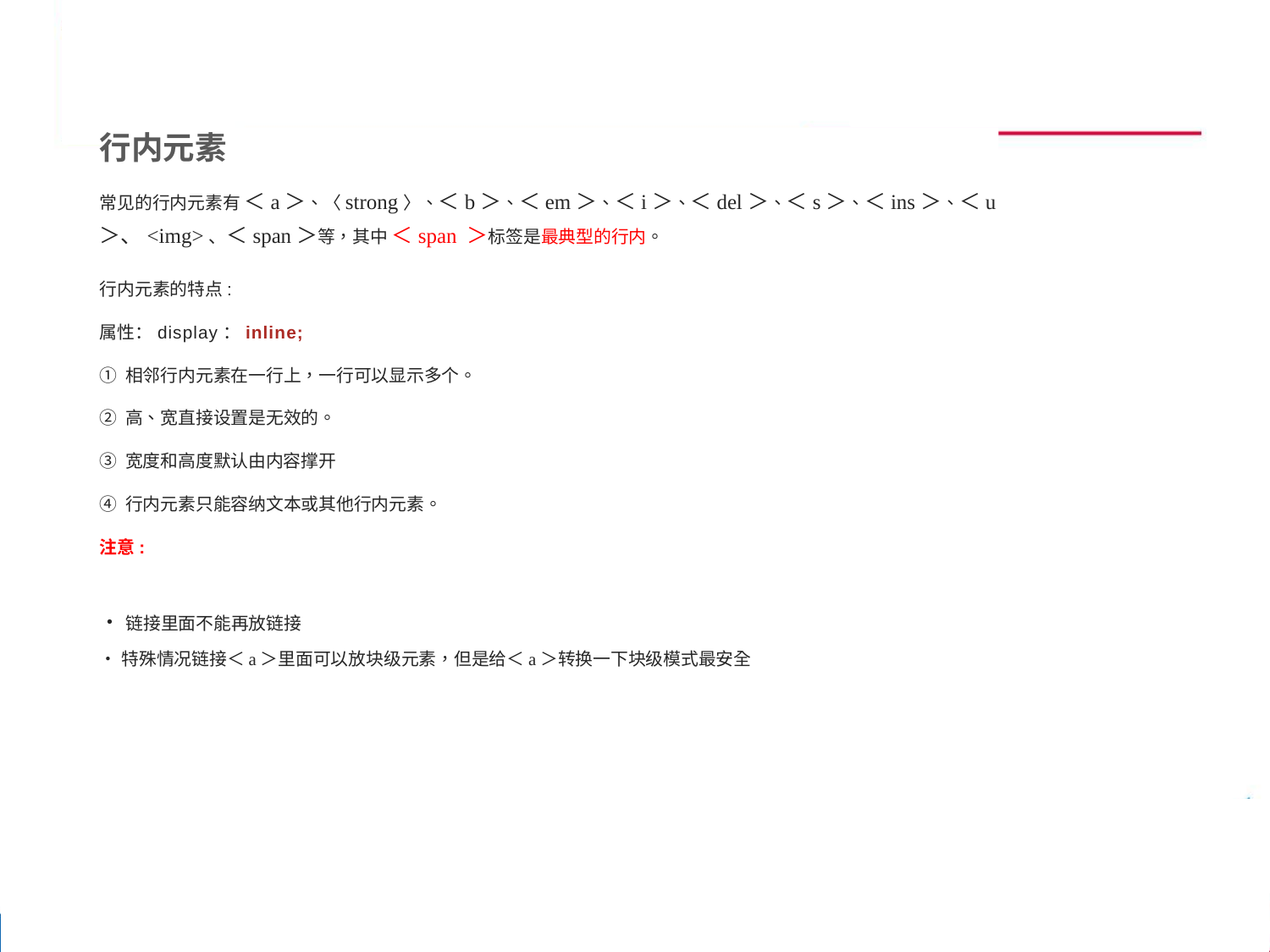

行内元素
常见的行内元素有 ＜a＞、〈strong〉、＜b＞、＜em＞、＜i＞、＜del＞、＜s＞、＜ins＞、＜u＞、<img>、＜span＞等，其中 ＜span ＞标签是最典型的行内。
行内元素的特点:
属性：display：inline;
① 相邻行内元素在一行上，一行可以显示多个。
② 高、宽直接设置是无效的。
③ 宽度和高度默认由内容撑开
④ 行内元素只能容纳文本或其他行内元素。
注意:

•链接里面不能再放链接
•特殊情况链接＜a＞里面可以放块级元素，但是给＜a＞转换一下块级模式最安全